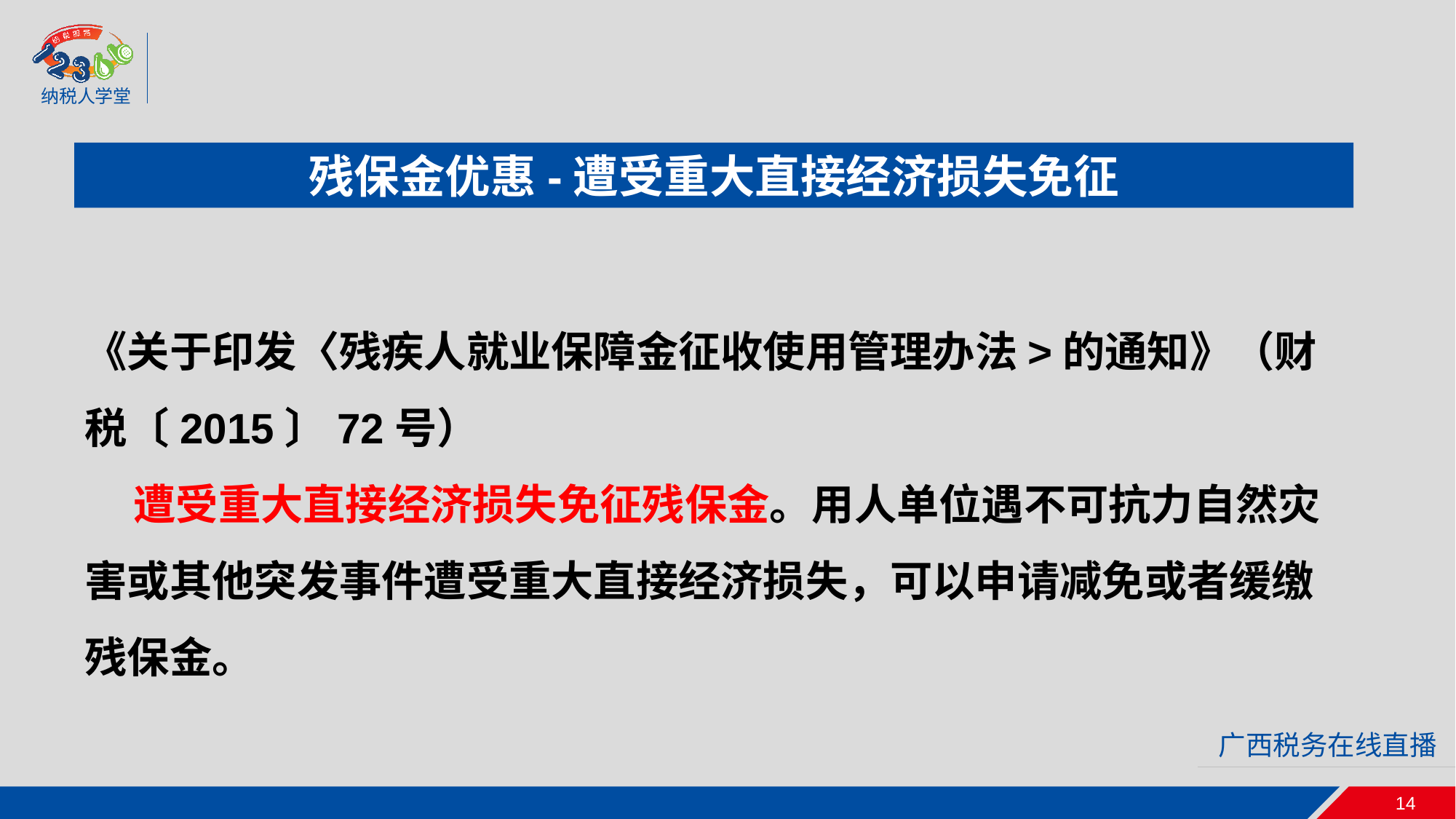

残保金优惠-遭受重大直接经济损失免征

《关于印发〈残疾人就业保障金征收使用管理办法>的通知》（财税〔2015〕72号）
    遭受重大直接经济损失免征残保金。用人单位遇不可抗力自然灾害或其他突发事件遭受重大直接经济损失，可以申请减免或者缓缴残保金。